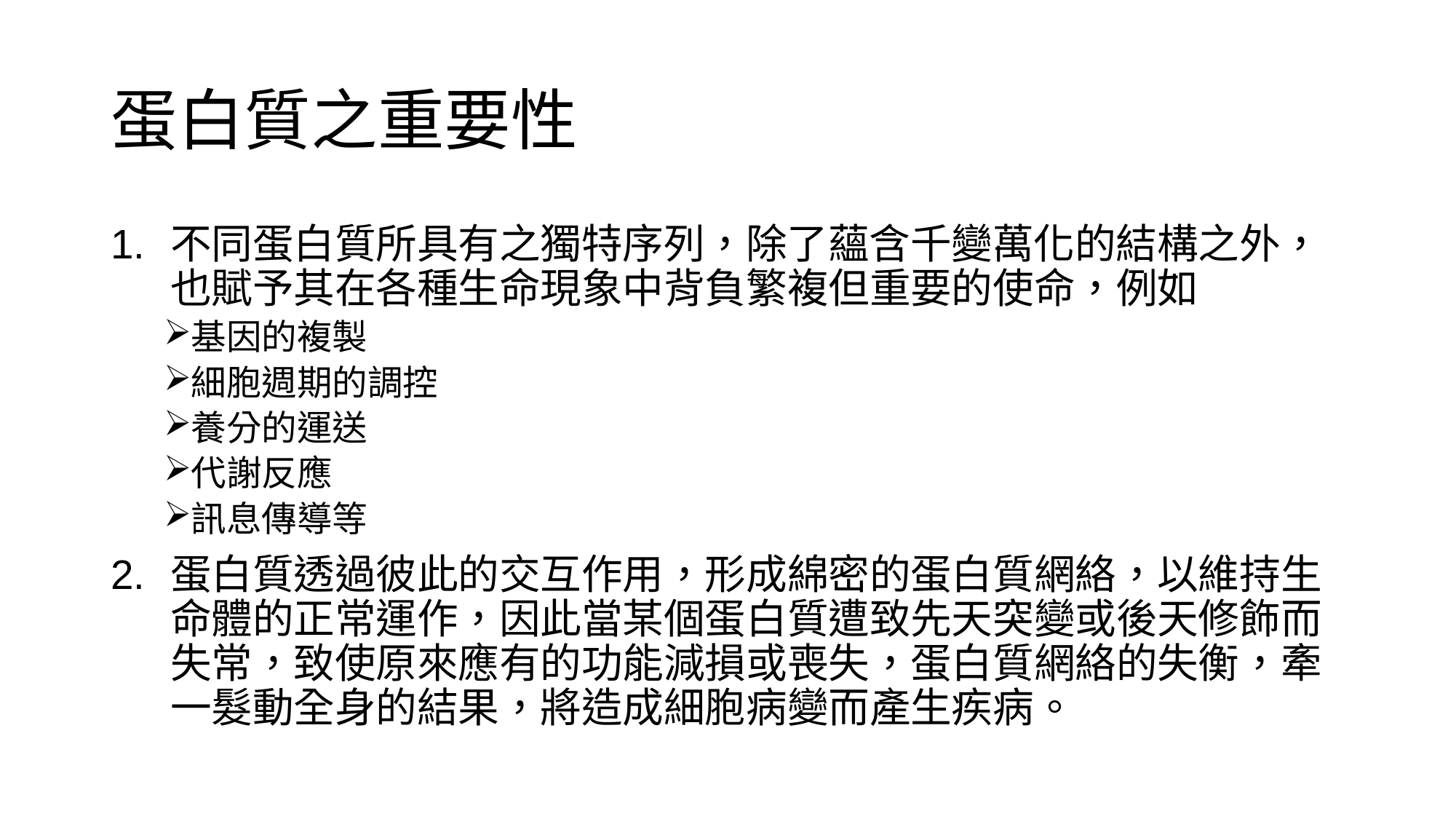

蛋白質之重要性
不同蛋白質所具有之獨特序列，除了蘊含千變萬化的結構之外，也賦予其在各種生命現象中背負繁複但重要的使命，例如
基因的複製
細胞週期的調控
養分的運送
代謝反應
訊息傳導等
蛋白質透過彼此的交互作用，形成綿密的蛋白質網絡，以維持生命體的正常運作，因此當某個蛋白質遭致先天突變或後天修飾而失常，致使原來應有的功能減損或喪失，蛋白質網絡的失衡，牽一髮動全身的結果，將造成細胞病變而產生疾病。